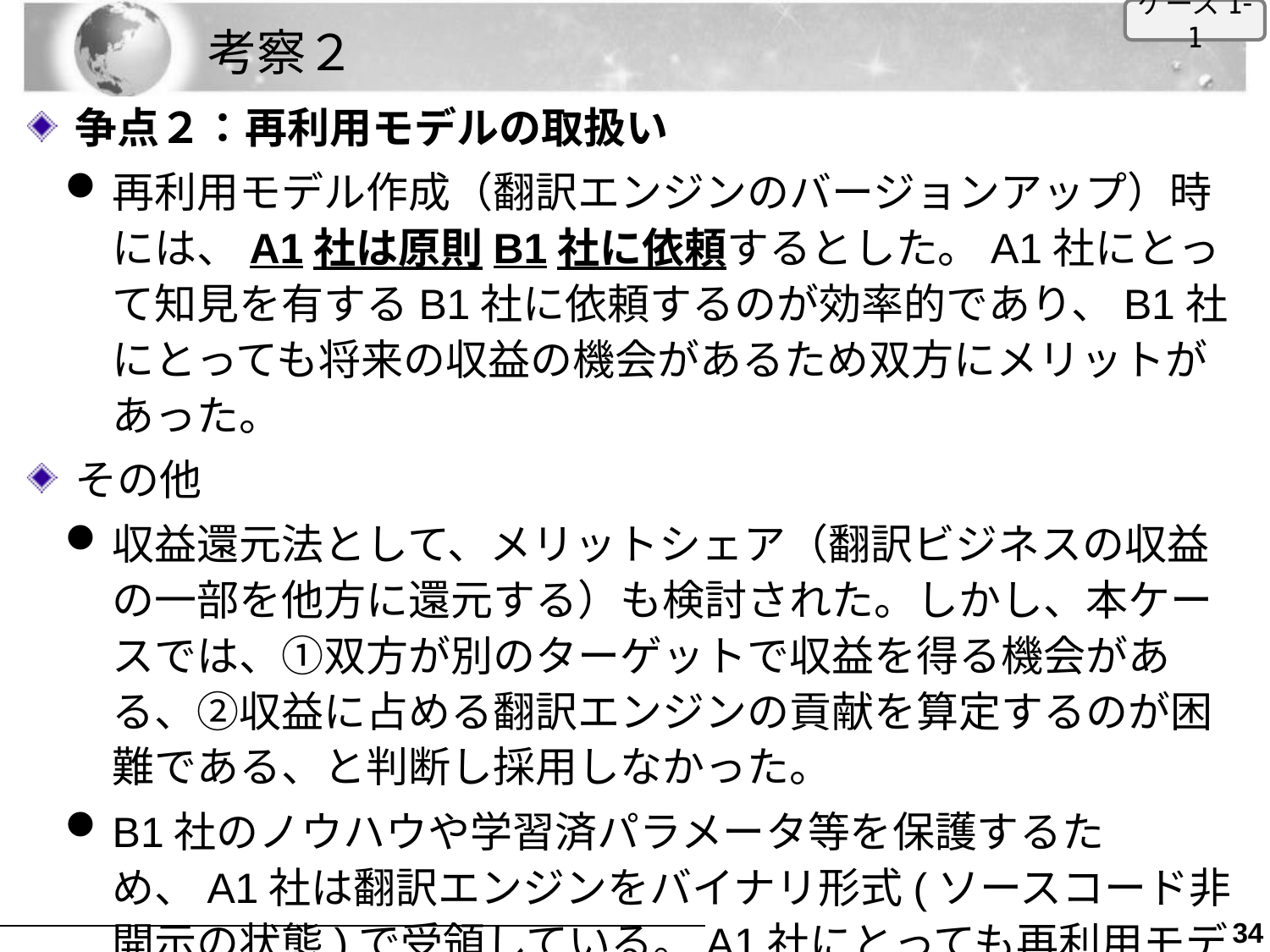

ケース1-1
# 考察２
争点２：再利用モデルの取扱い
再利用モデル作成（翻訳エンジンのバージョンアップ）時には、A1社は原則B1社に依頼するとした。A1社にとって知見を有するB1社に依頼するのが効率的であり、B1社にとっても将来の収益の機会があるため双方にメリットがあった。
その他
収益還元法として、メリットシェア（翻訳ビジネスの収益の一部を他方に還元する）も検討された。しかし、本ケースでは、①双方が別のターゲットで収益を得る機会がある、②収益に占める翻訳エンジンの貢献を算定するのが困難である、と判断し採用しなかった。
B1社のノウハウや学習済パラメータ等を保護するため、A1社は翻訳エンジンをバイナリ形式(ソースコード非開示の状態)で受領している。A1社にとっても再利用モデル作成はB1社に依頼する前提であり、ソースコードは必須ではなくバイナリ形式での受領で支障ないとした。
34